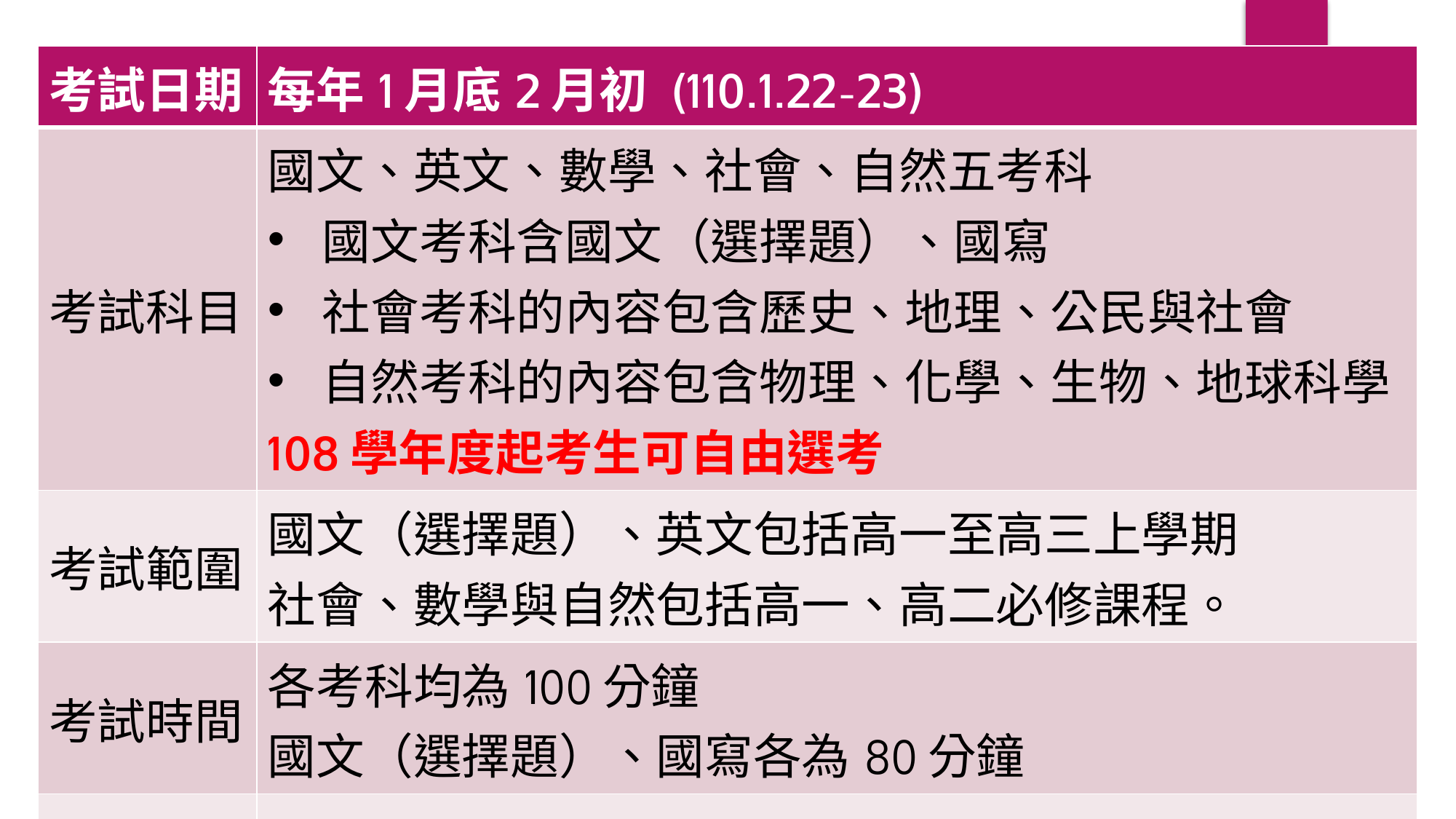

| 考試日期 | 每年1月底2月初 (110.1.22-23) |
| --- | --- |
| 考試科目 | 國文、英文、數學、社會、自然五考科 國文考科含國文（選擇題）、國寫 社會考科的內容包含歷史、地理、公民與社會 自然考科的內容包含物理、化學、生物、地球科學 108學年度起考生可自由選考 |
| 考試範圍 | 國文（選擇題）、英文包括高一至高三上學期 社會、數學與自然包括高一、高二必修課程。 |
| 考試時間 | 各考科均為100分鐘 國文（選擇題）、國寫各為80分鐘 |
| 成績計算 | 答錯不倒扣，各科最高15級分 |
#